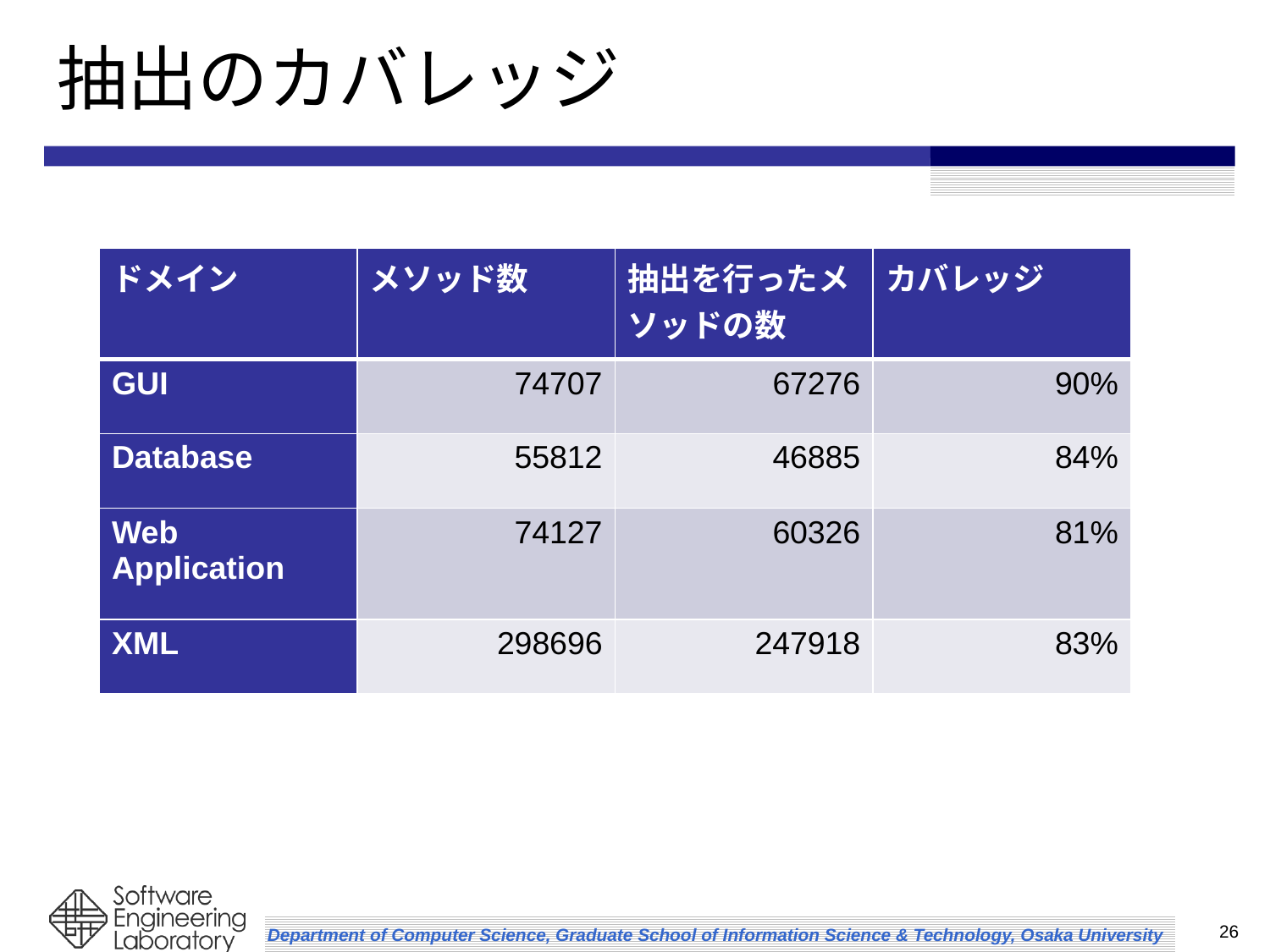

# 抽出のカバレッジ
| ドメイン | メソッド数 | 抽出を行ったメソッドの数 | カバレッジ |
| --- | --- | --- | --- |
| GUI | 74707 | 67276 | 90% |
| Database | 55812 | 46885 | 84% |
| Web Application | 74127 | 60326 | 81% |
| XML | 298696 | 247918 | 83% |
26